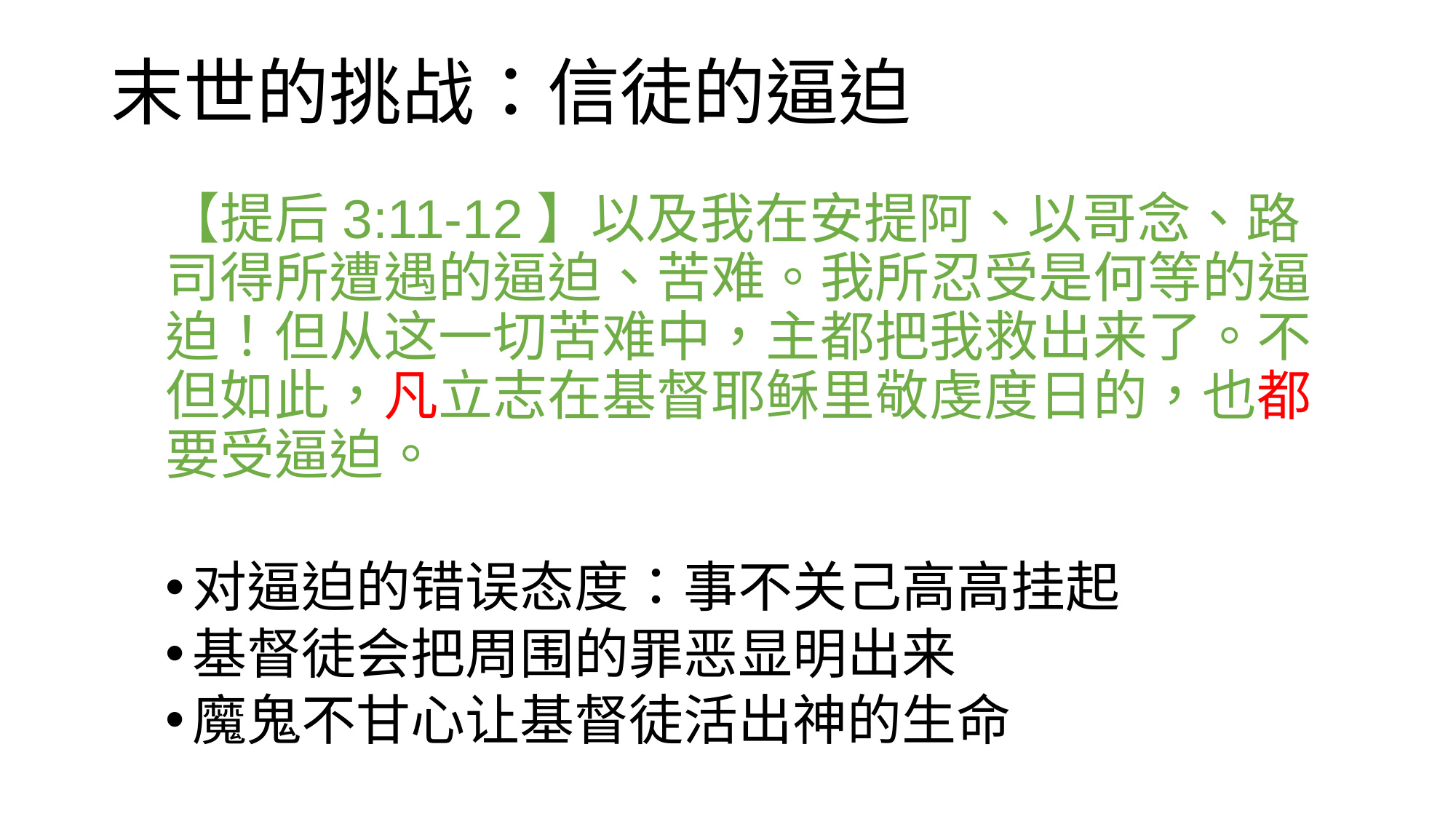

# 末世的挑战：信徒的逼迫
【提后3:11-12】以及我在安提阿、以哥念、路司得所遭遇的逼迫、苦难。我所忍受是何等的逼迫！但从这一切苦难中，主都把我救出来了。不但如此，凡立志在基督耶稣里敬虔度日的，也都要受逼迫。

对逼迫的错误态度：事不关己高高挂起
基督徒会把周围的罪恶显明出来
魔鬼不甘心让基督徒活出神的生命